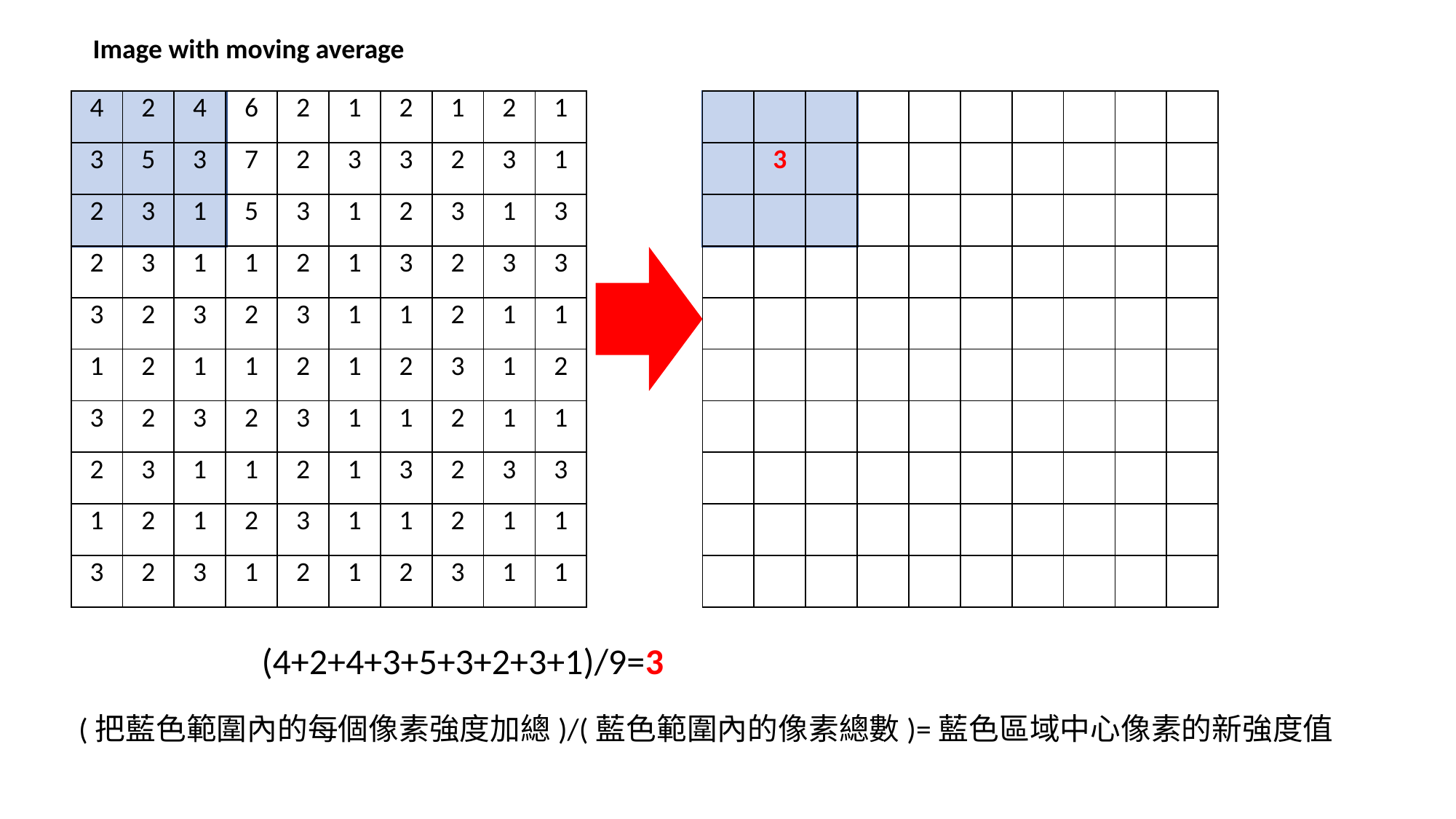

Image with moving average

| 4 | 2 | 4 | 6 | 2 | 1 | 2 | 1 | 2 | 1 |
| --- | --- | --- | --- | --- | --- | --- | --- | --- | --- |
| 3 | 5 | 3 | 7 | 2 | 3 | 3 | 2 | 3 | 1 |
| 2 | 3 | 1 | 5 | 3 | 1 | 2 | 3 | 1 | 3 |
| 2 | 3 | 1 | 1 | 2 | 1 | 3 | 2 | 3 | 3 |
| 3 | 2 | 3 | 2 | 3 | 1 | 1 | 2 | 1 | 1 |
| 1 | 2 | 1 | 1 | 2 | 1 | 2 | 3 | 1 | 2 |
| 3 | 2 | 3 | 2 | 3 | 1 | 1 | 2 | 1 | 1 |
| 2 | 3 | 1 | 1 | 2 | 1 | 3 | 2 | 3 | 3 |
| 1 | 2 | 1 | 2 | 3 | 1 | 1 | 2 | 1 | 1 |
| 3 | 2 | 3 | 1 | 2 | 1 | 2 | 3 | 1 | 1 |

|  |  |  |  |  |  |  |  |  |  |
| --- | --- | --- | --- | --- | --- | --- | --- | --- | --- |
|  | 3 |  |  |  |  |  |  |  |  |
|  |  |  |  |  |  |  |  |  |  |
|  |  |  |  |  |  |  |  |  |  |
|  |  |  |  |  |  |  |  |  |  |
|  |  |  |  |  |  |  |  |  |  |
|  |  |  |  |  |  |  |  |  |  |
|  |  |  |  |  |  |  |  |  |  |
|  |  |  |  |  |  |  |  |  |  |
|  |  |  |  |  |  |  |  |  |  |

(4+2+4+3+5+3+2+3+1)/9=3
(把藍色範圍內的每個像素強度加總)/(藍色範圍內的像素總數)=藍色區域中心像素的新強度值